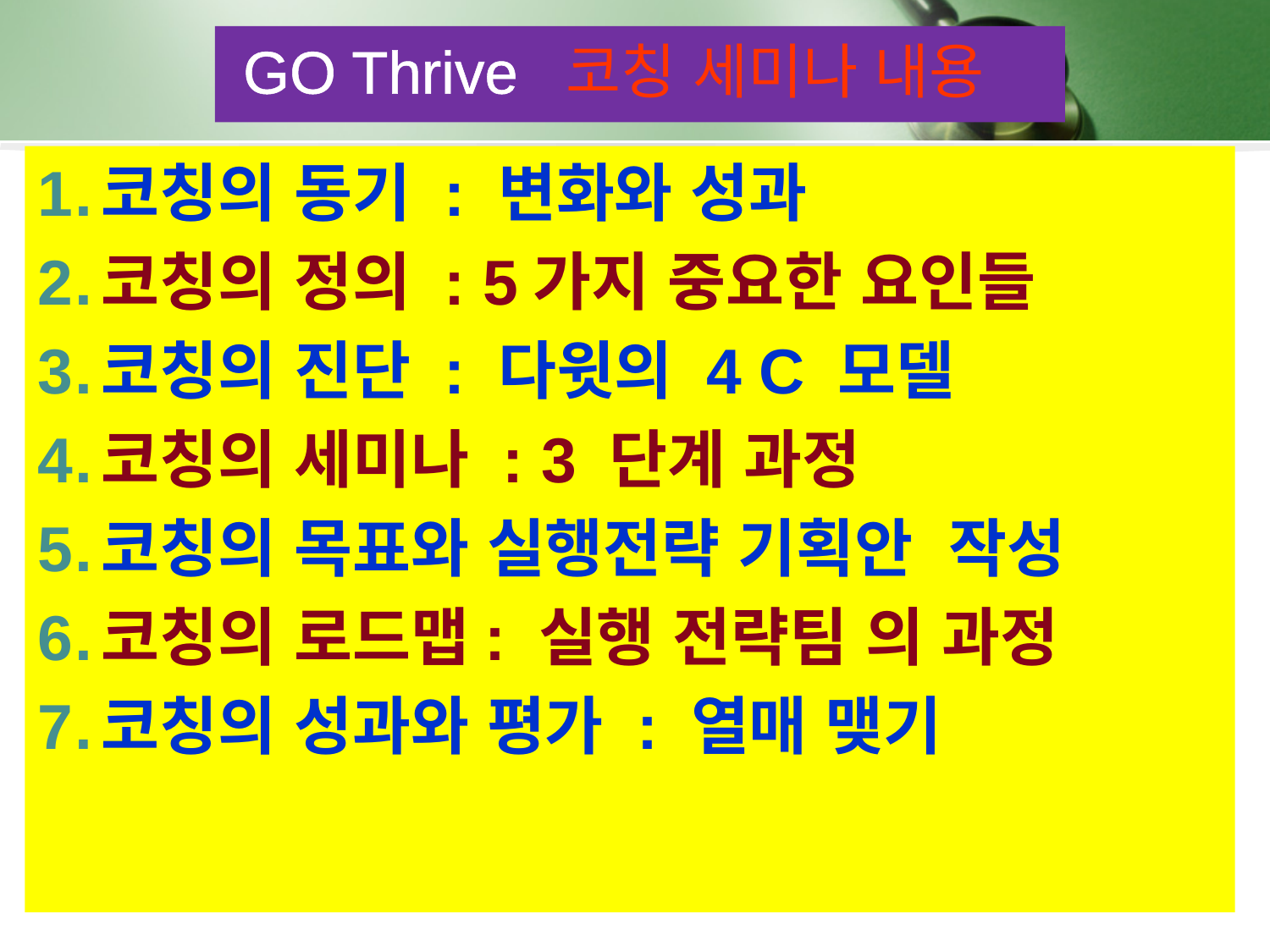

GO Thrive  코칭 세미나 내용
코칭의 동기 : 변화와 성과
코칭의 정의 : 5가지 중요한 요인들
코칭의 진단 : 다윗의 4 C 모델
코칭의 세미나 : 3 단계 과정
코칭의 목표와 실행전략 기획안  작성
코칭의 로드맵: 실행 전략팀 의 과정
코칭의 성과와 평가 : 열매 맺기